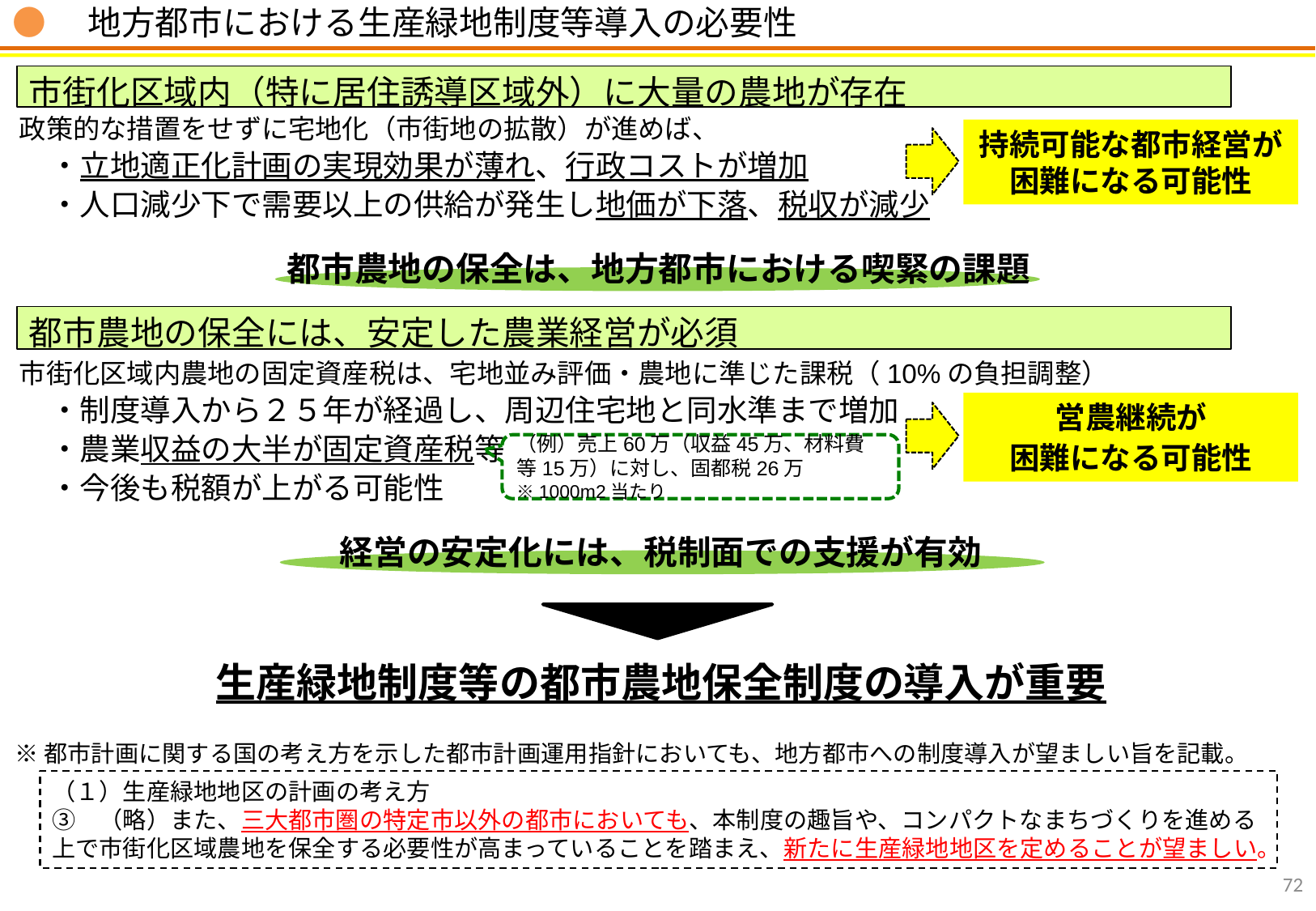

●　地方都市における生産緑地制度等導入の必要性

市街化区域内（特に居住誘導区域外）に大量の農地が存在
政策的な措置をせずに宅地化（市街地の拡散）が進めば、
　・立地適正化計画の実現効果が薄れ、行政コストが増加
　・人口減少下で需要以上の供給が発生し地価が下落、税収が減少
持続可能な都市経営が困難になる可能性

都市農地の保全は、地方都市における喫緊の課題

都市農地の保全には、安定した農業経営が必須
市街化区域内農地の固定資産税は、宅地並み評価・農地に準じた課税（10%の負担調整）
　・制度導入から２５年が経過し、周辺住宅地と同水準まで増加
　・農業収益の大半が固定資産税等
　・今後も税額が上がる可能性
営農継続が
困難になる可能性

（例）売上60万（収益45万、材料費等15万）に対し、固都税26万　※1000m2当たり
経営の安定化には、税制面での支援が有効

生産緑地制度等の都市農地保全制度の導入が重要
※都市計画に関する国の考え方を示した都市計画運用指針においても、地方都市への制度導入が望ましい旨を記載。
（１）生産緑地地区の計画の考え方
③　（略）また、三大都市圏の特定市以外の都市においても、本制度の趣旨や、コンパクトなまちづくりを進める上で市街化区域農地を保全する必要性が高まっていることを踏まえ、新たに生産緑地地区を定めることが望ましい。
72